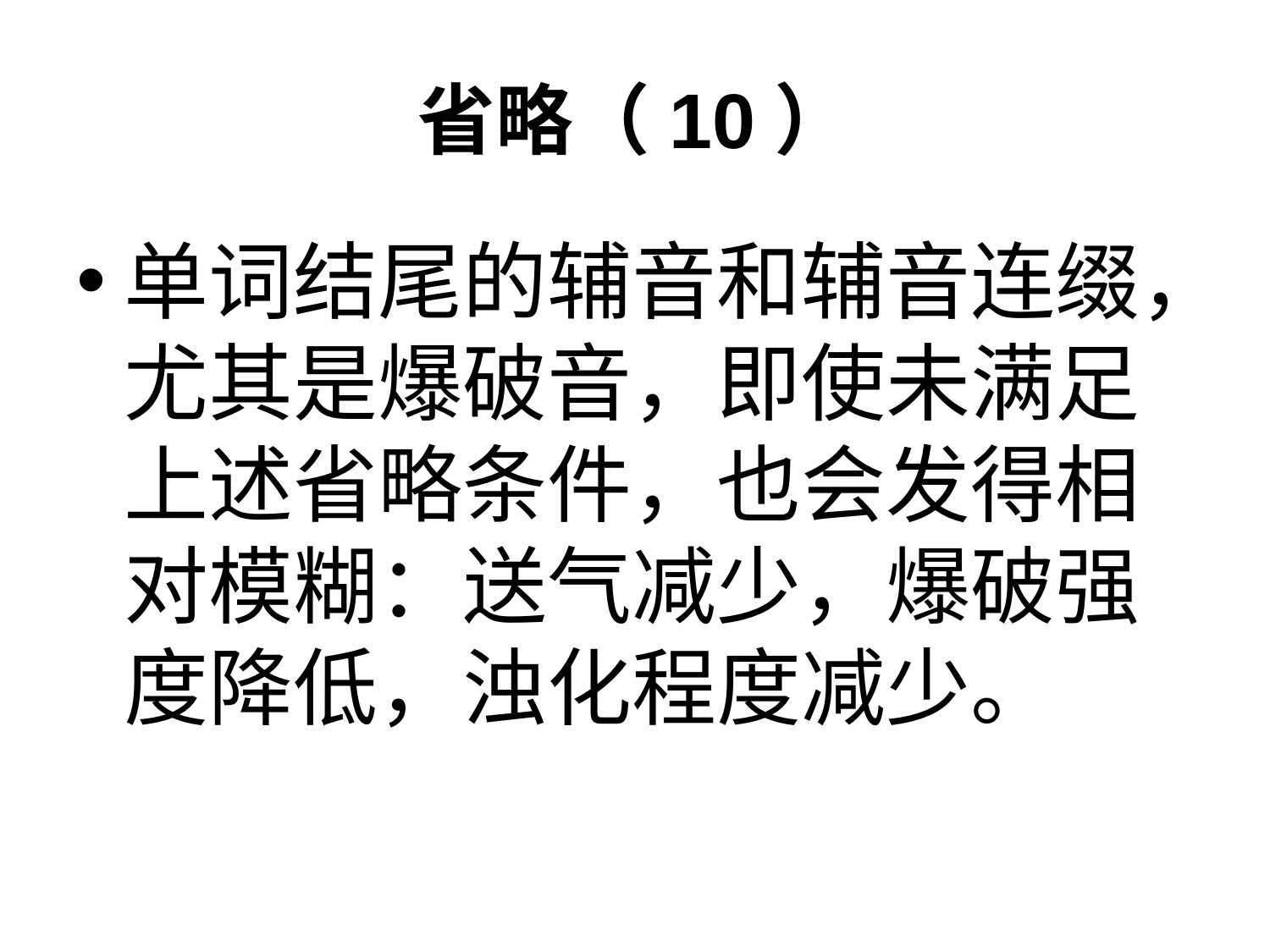

# 省略（10）
单词结尾的辅音和辅音连缀，尤其是爆破音，即使未满足上述省略条件，也会发得相对模糊：送气减少，爆破强度降低，浊化程度减少。